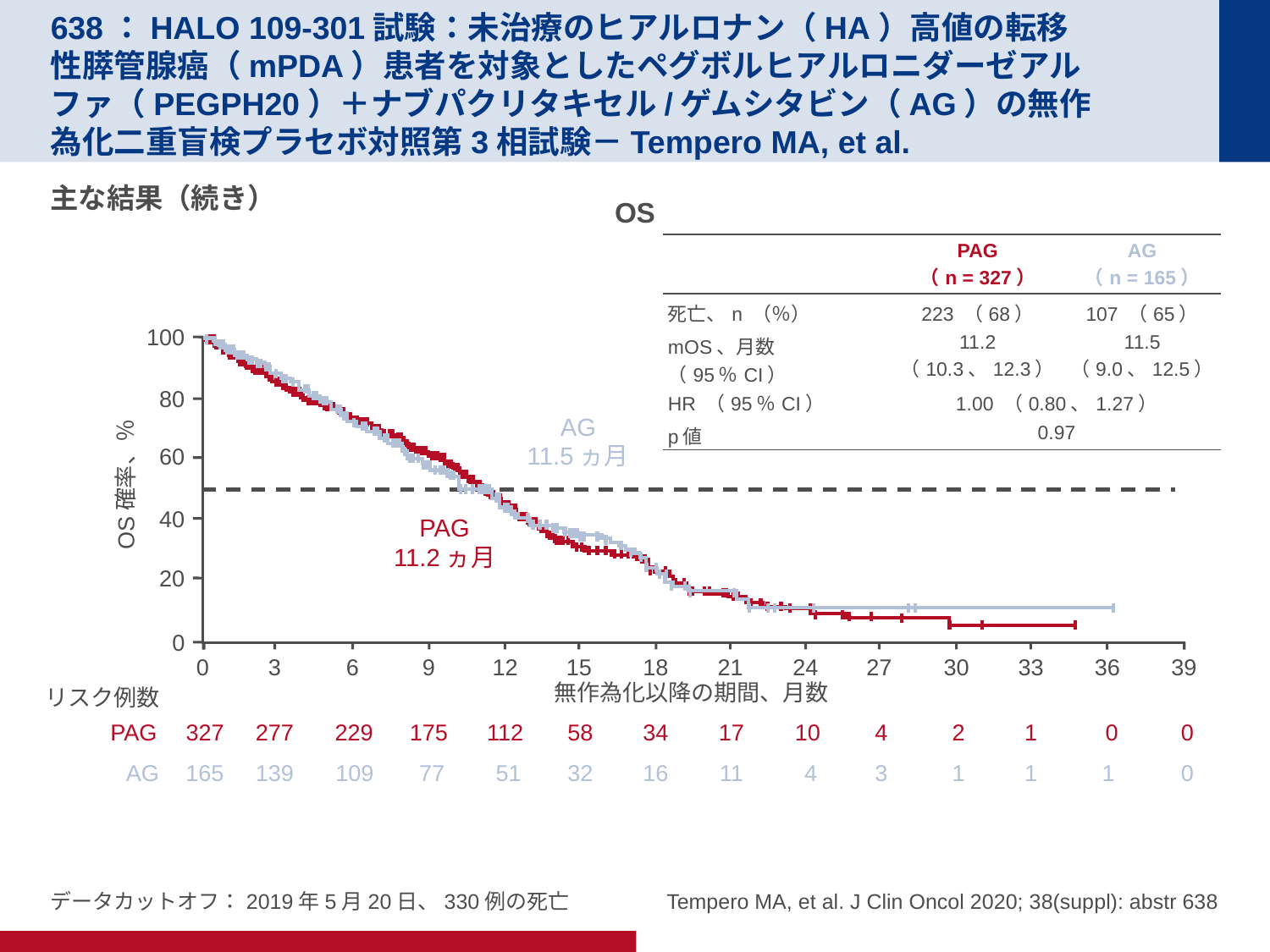

# 638：HALO 109-301試験：未治療のヒアルロナン（HA）高値の転移性膵管腺癌（mPDA）患者を対象としたペグボルヒアルロニダーゼアルファ（PEGPH20）＋ナブパクリタキセル/ゲムシタビン（AG）の無作為化二重盲検プラセボ対照第3相試験－Tempero MA, et al.
主な結果（続き）
OS
|  | PAG （n = 327） | AG （n = 165） |
| --- | --- | --- |
| 死亡、n （％） | 223 （68） | 107 （65） |
| mOS、月数 （95％CI） | 11.2 （10.3、12.3） | 11.5 （9.0、12.5） |
| HR （95％CI） | 1.00 （0.80、1.27） |  |
| p値 | 0.97 |  |
100

80

AG
11.5ヵ月

60

OS確率、％
40
PAG
11.2ヵ月

20

0

0
3
6
9
12
15
18
21
24
27
30
33
36
39
無作為化以降の期間、月数
リスク例数
PAG
327
277
229
175
112
58
34
17
10
4
2
1
 0
 0
AG
165
139
109
 77
 51
32
16
11
 4
3
1
1
1
 0
データカットオフ：2019年5月20日、330例の死亡
Tempero MA, et al. J Clin Oncol 2020; 38(suppl): abstr 638